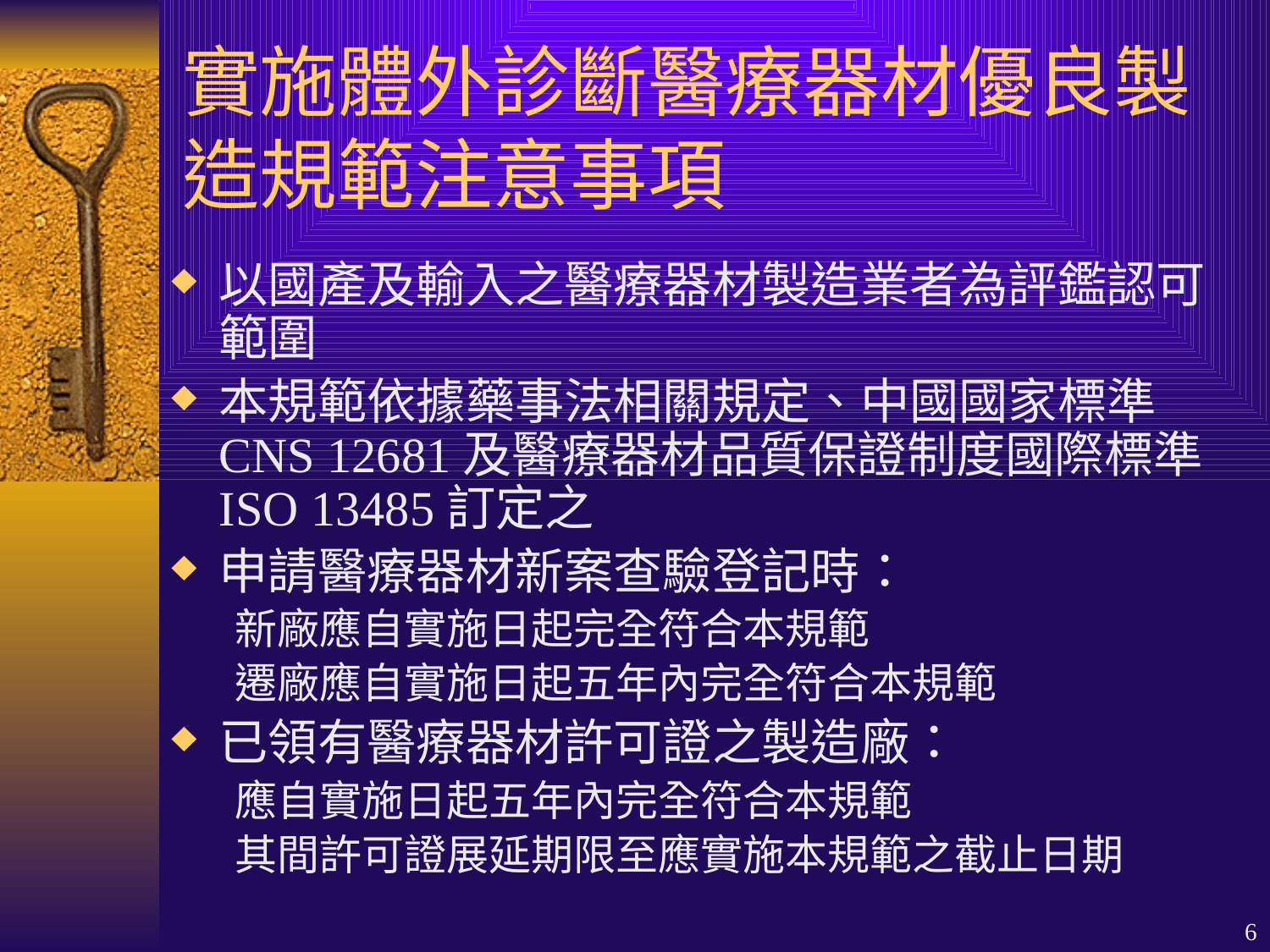

# 實施體外診斷醫療器材優良製造規範注意事項
以國產及輸入之醫療器材製造業者為評鑑認可範圍
本規範依據藥事法相關規定、中國國家標準CNS 12681及醫療器材品質保證制度國際標準ISO 13485訂定之
申請醫療器材新案查驗登記時：
新廠應自實施日起完全符合本規範
遷廠應自實施日起五年內完全符合本規範
已領有醫療器材許可證之製造廠：
應自實施日起五年內完全符合本規範
其間許可證展延期限至應實施本規範之截止日期
6